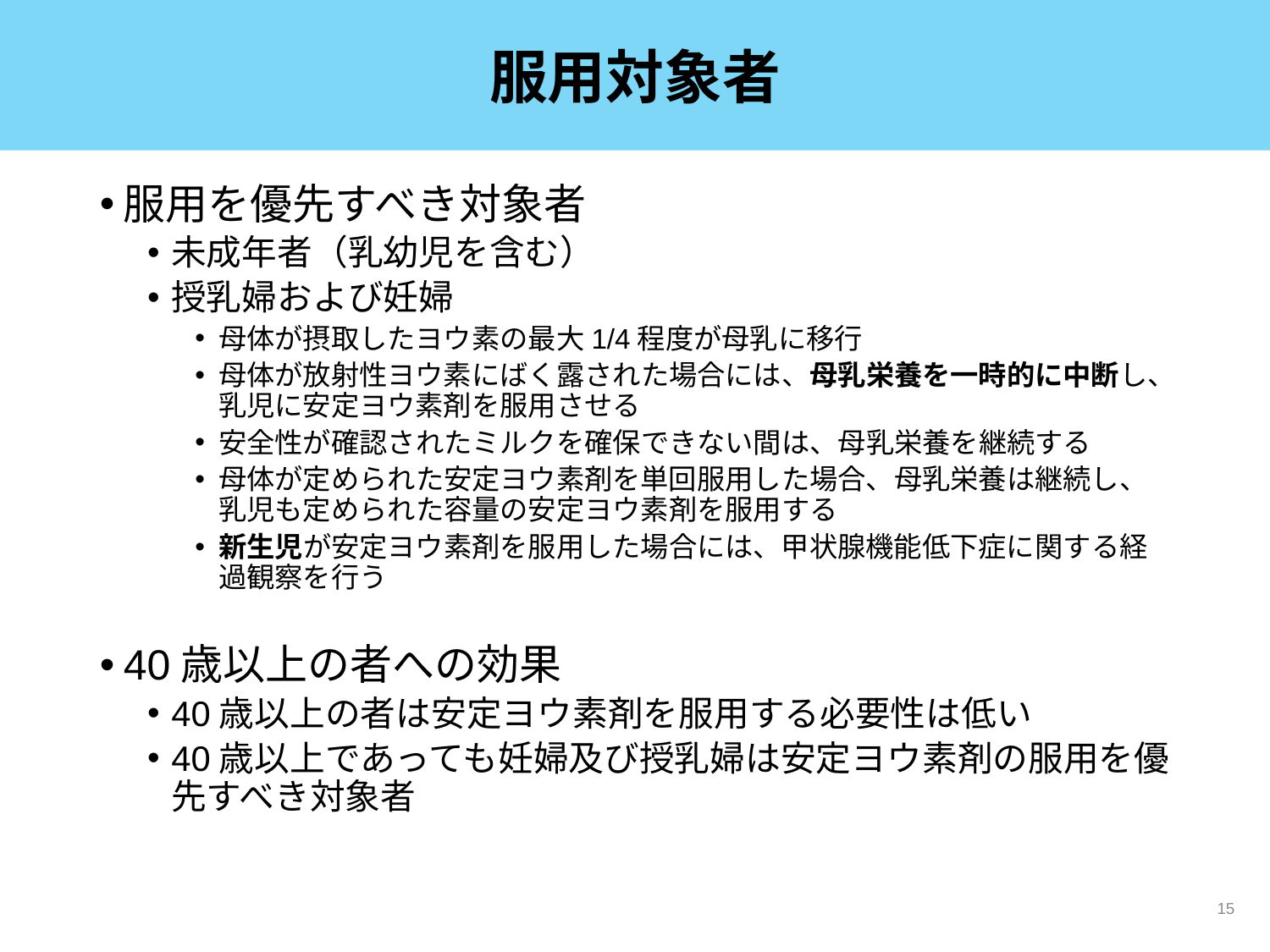

# 服用対象者
服用を優先すべき対象者
未成年者（乳幼児を含む）
授乳婦および妊婦
母体が摂取したヨウ素の最大1/4程度が母乳に移行
母体が放射性ヨウ素にばく露された場合には、母乳栄養を一時的に中断し、乳児に安定ヨウ素剤を服用させる
安全性が確認されたミルクを確保できない間は、母乳栄養を継続する
母体が定められた安定ヨウ素剤を単回服用した場合、母乳栄養は継続し、乳児も定められた容量の安定ヨウ素剤を服用する
新生児が安定ヨウ素剤を服用した場合には、甲状腺機能低下症に関する経過観察を行う

40歳以上の者への効果
40歳以上の者は安定ヨウ素剤を服用する必要性は低い
40歳以上であっても妊婦及び授乳婦は安定ヨウ素剤の服用を優先すべき対象者
15